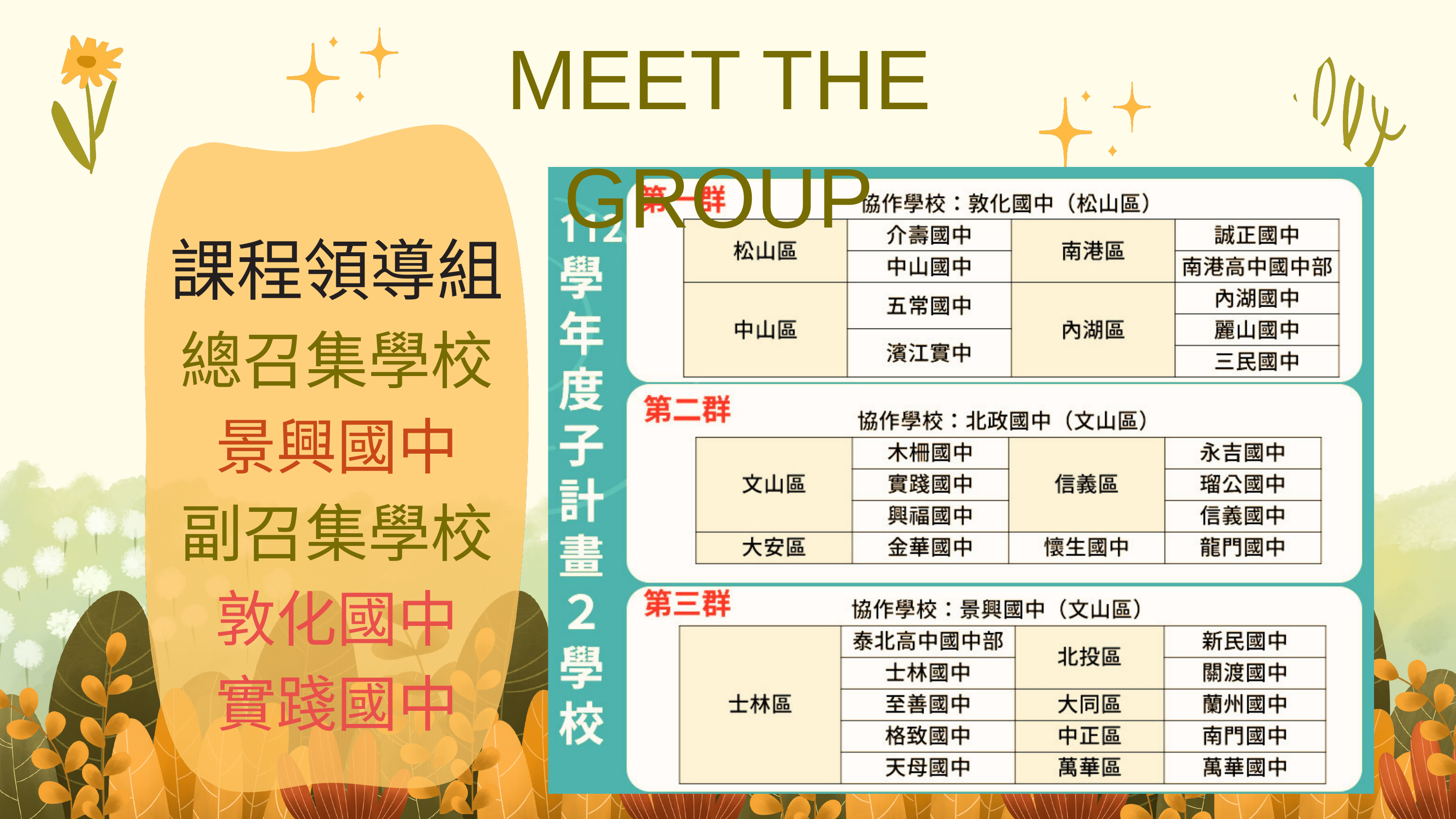

MEET THE GROUP

課程領導組
總召集學校
景興國中
副召集學校
敦化國中
實踐國中